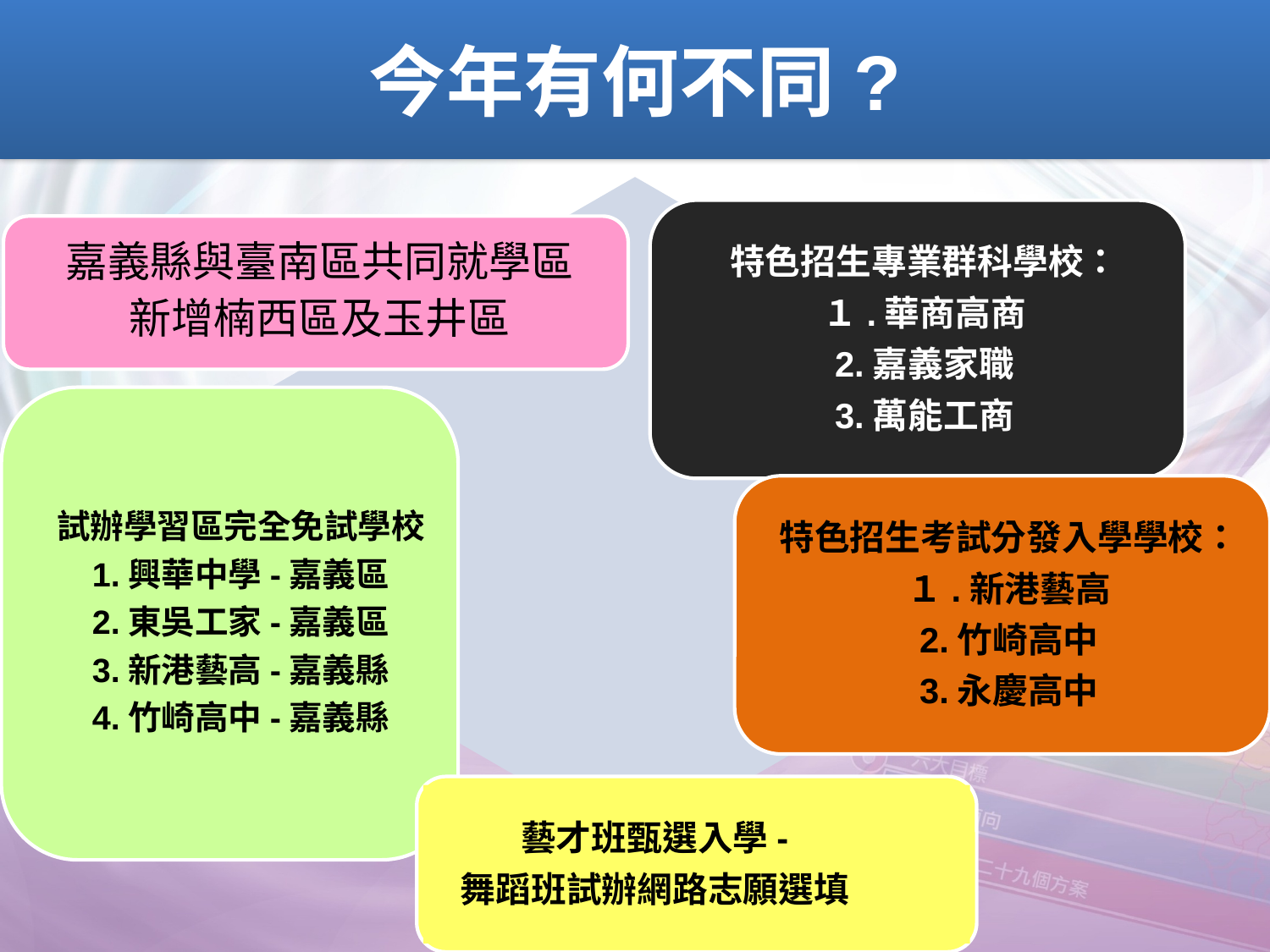

今年有何不同?
嘉義縣與臺南區共同就學區
新增楠西區及玉井區
特色招生專業群科學校：
１.華商高商
2.嘉義家職
3.萬能工商
試辦學習區完全免試學校
1.興華中學-嘉義區
2.東吳工家-嘉義區
3.新港藝高-嘉義縣
4.竹崎高中-嘉義縣
特色招生考試分發入學學校：
１.新港藝高
2.竹崎高中
3.永慶高中

藝才班甄選入學-
舞蹈班試辦網路志願選填